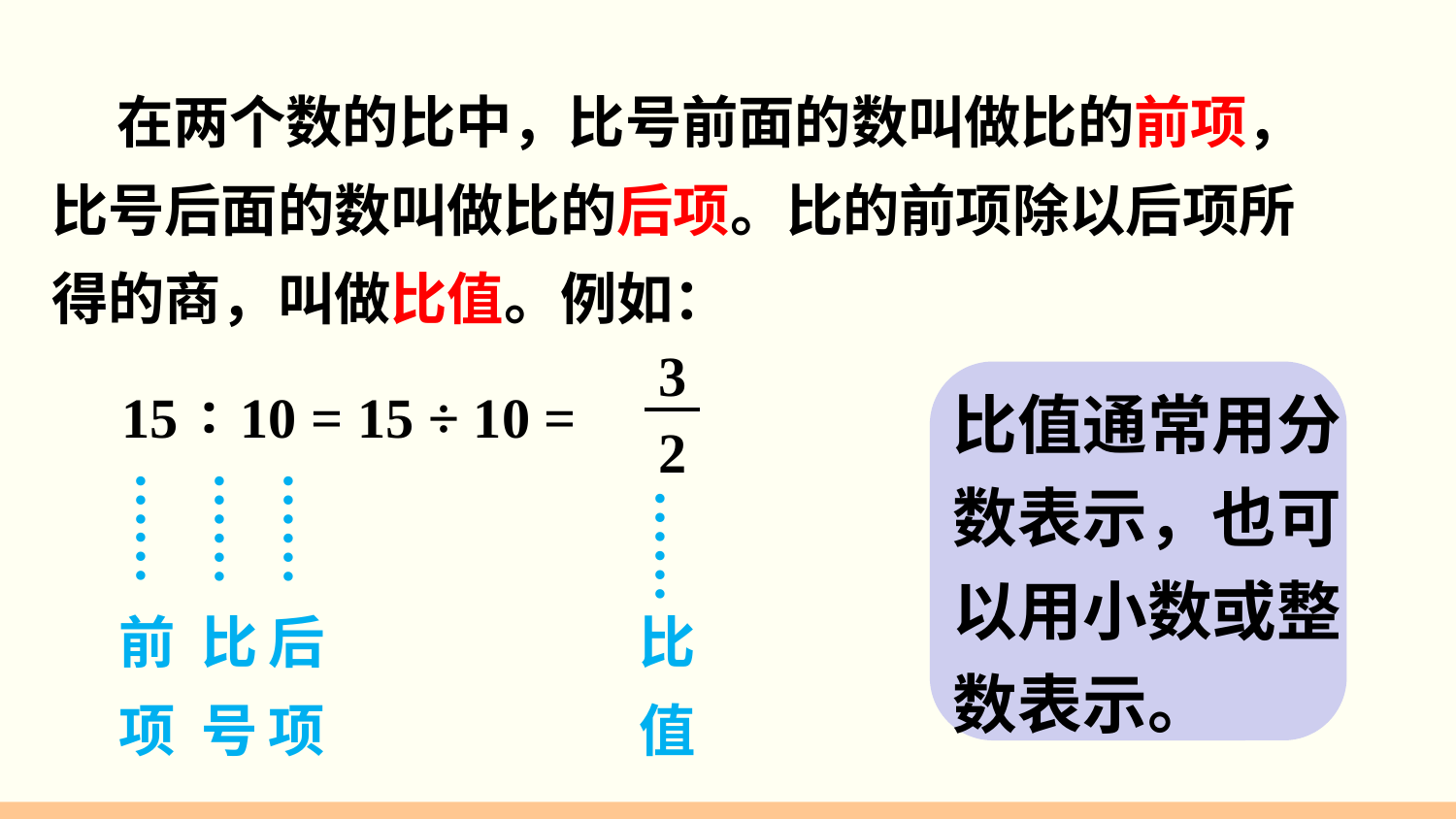

在两个数的比中，比号前面的数叫做比的前项，比号后面的数叫做比的后项。比的前项除以后项所得的商，叫做比值。例如：
15 ∶ 10 = 15 ÷ 10 =
3
2

比值通常用分数表示，也可以用小数或整数表示。
……
前
项
……
比号
……
后项
……
比值